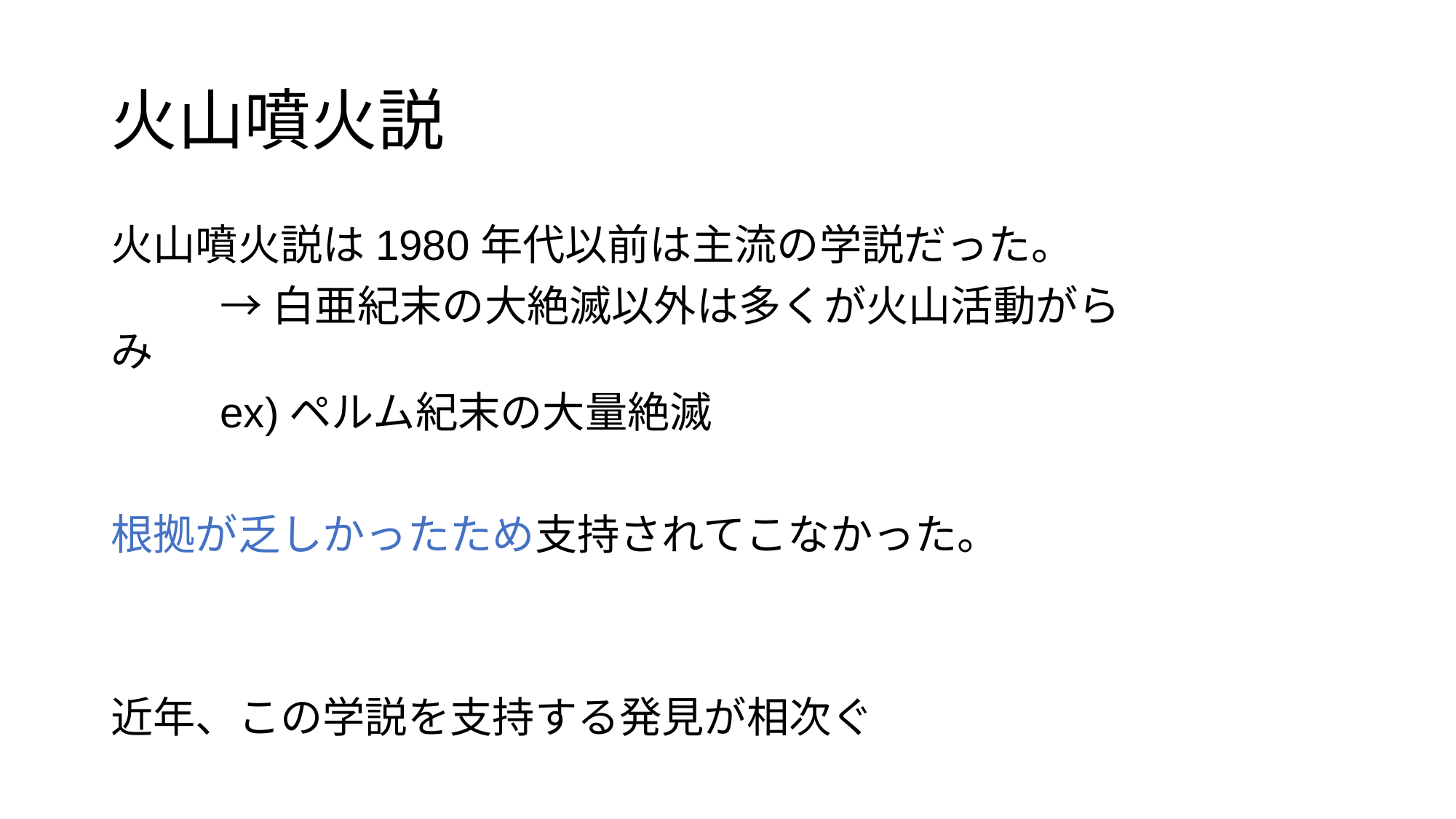

# 火山噴火説
火山噴火説は1980年代以前は主流の学説だった。
	→白亜紀末の大絶滅以外は多くが火山活動がらみ
	ex)ペルム紀末の大量絶滅

根拠が乏しかったため支持されてこなかった。

近年、この学説を支持する発見が相次ぐ